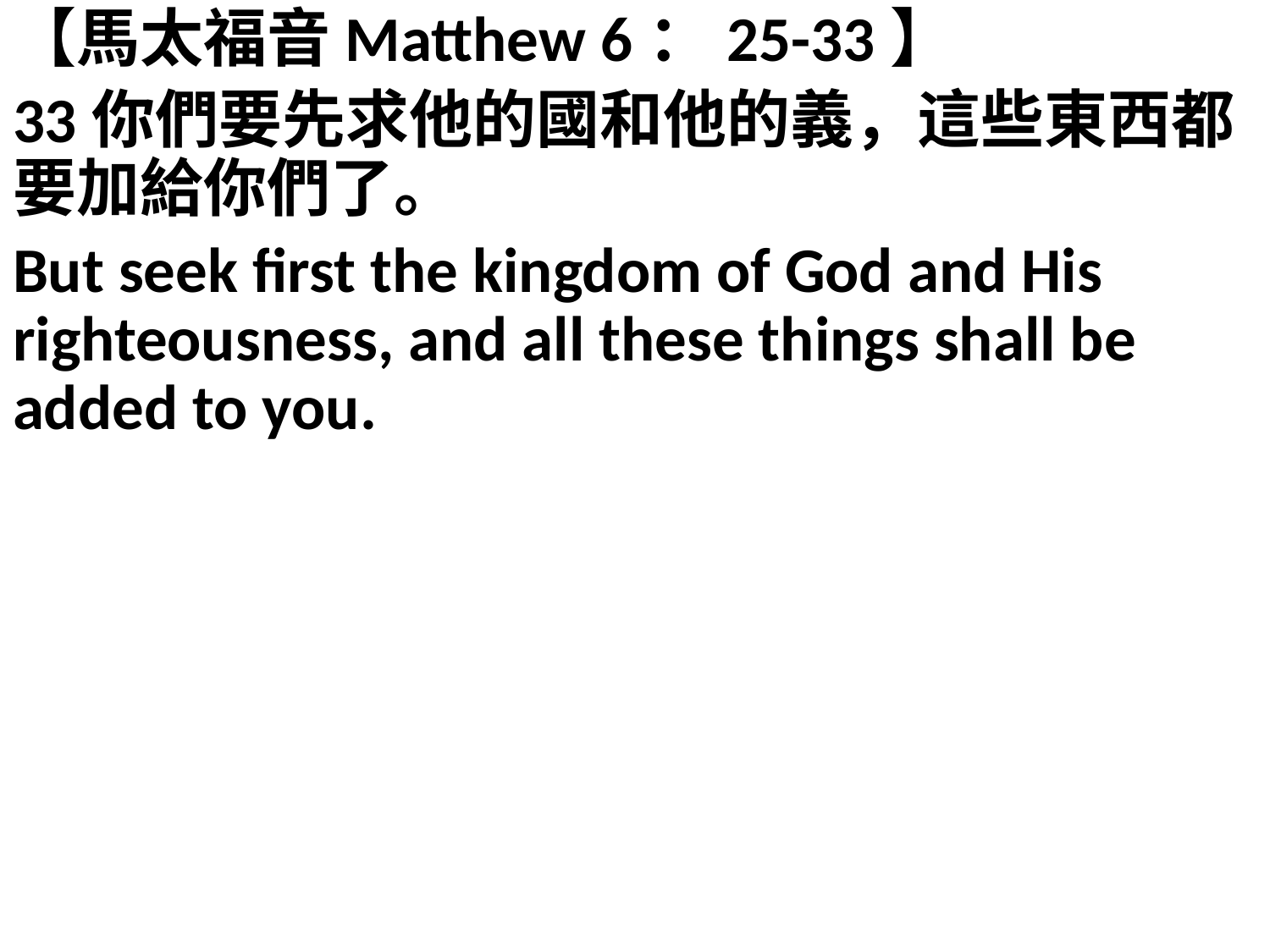

【馬太福音Matthew 6：25-33】
33你們要先求他的國和他的義，這些東西都要加給你們了。
But seek first the kingdom of God and His righteousness, and all these things shall be added to you.